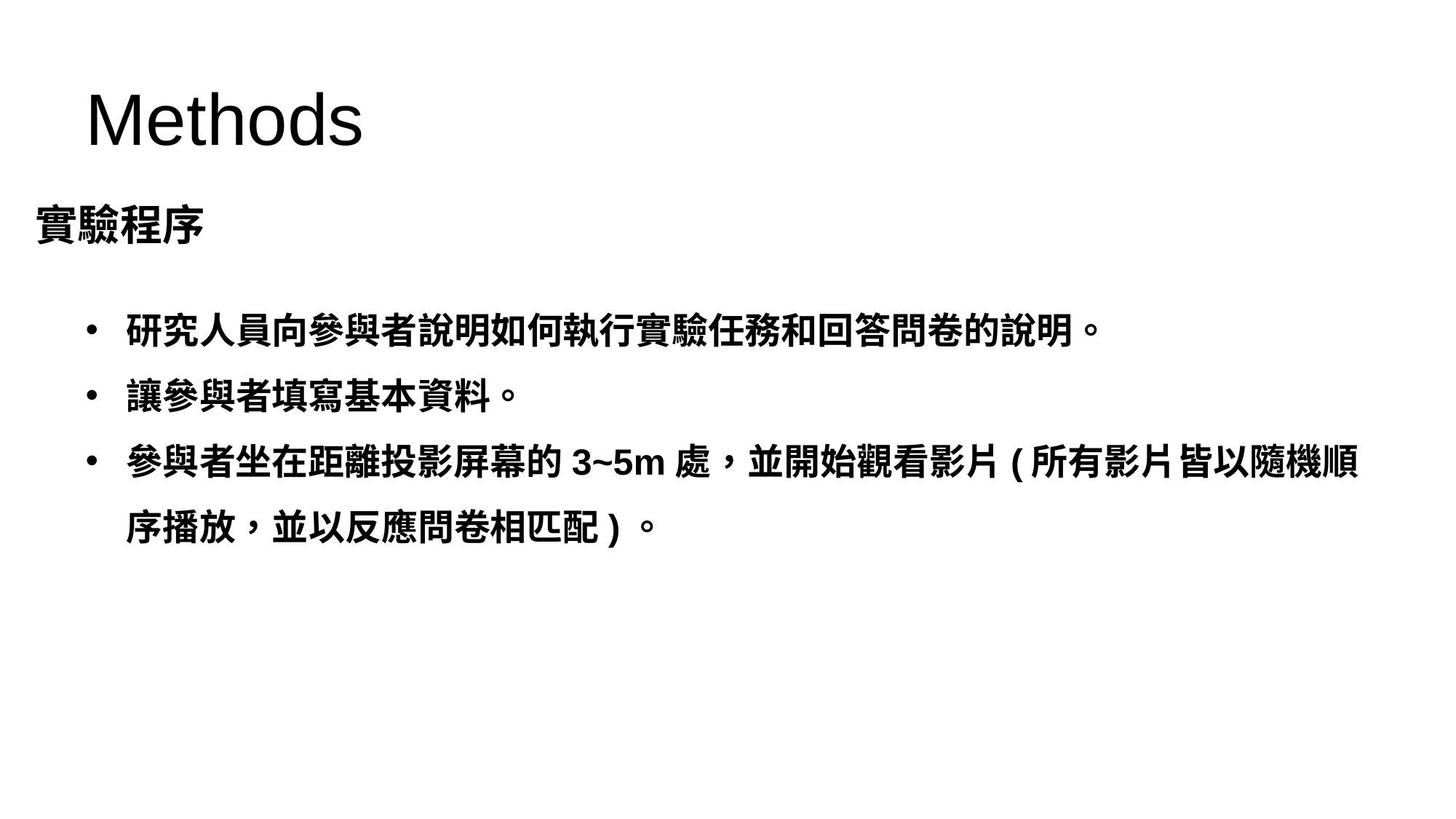

Methods
實驗程序
研究人員向參與者說明如何執行實驗任務和回答問卷的說明。
讓參與者填寫基本資料。
參與者坐在距離投影屏幕的3~5m處，並開始觀看影片(所有影片皆以隨機順序播放，並以反應問卷相匹配)。